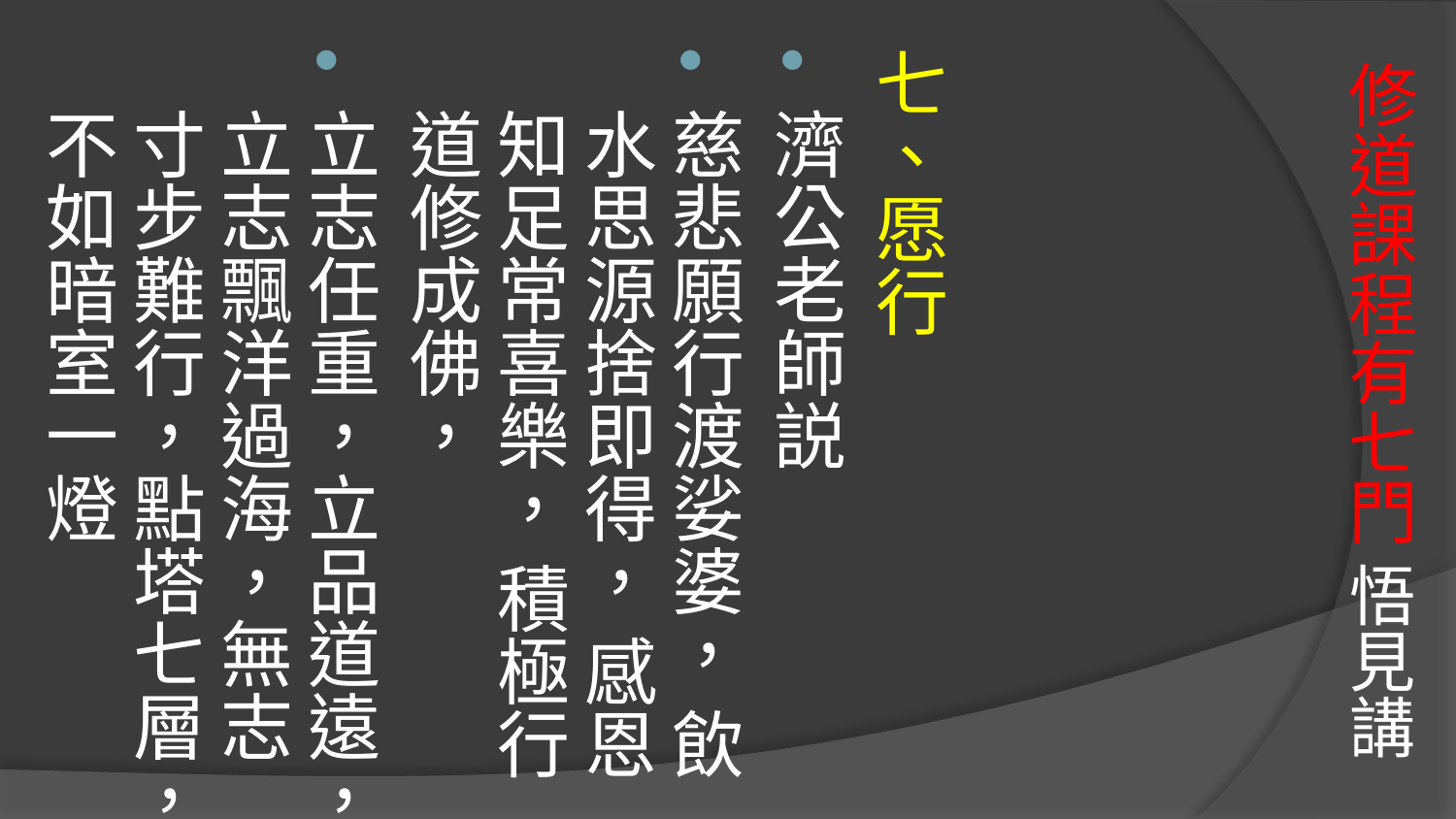

七、愿行
濟公老師説
慈悲願行渡娑婆， 飲水思源捨即得， 感恩知足常喜樂， 積極行道修成佛，
立志任重，立品道遠，立志飄洋過海，無志寸步難行，點塔七層，不如暗室一燈
# 修道課程有七門 悟見講